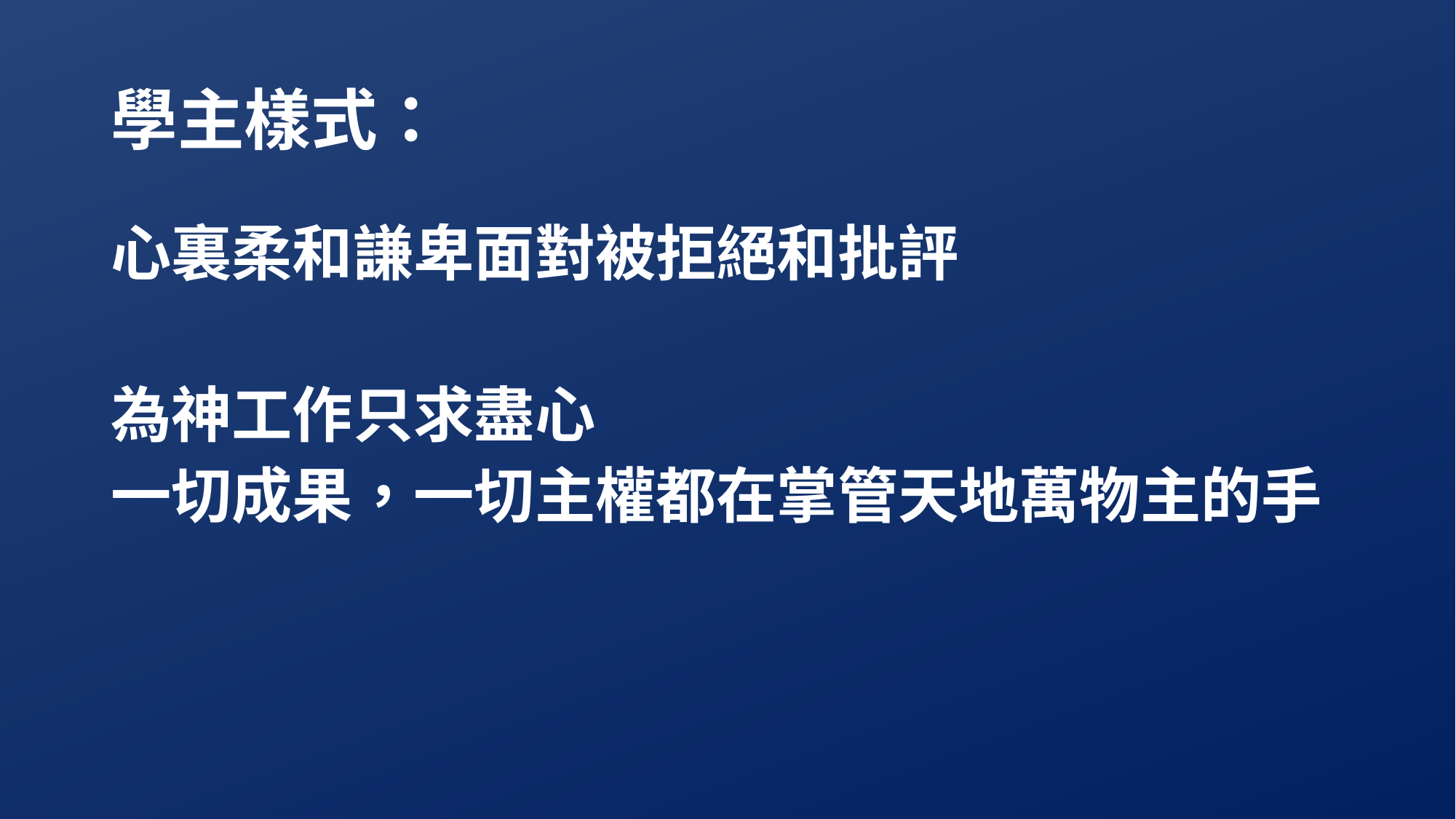

# 學主樣式：
心裏柔和謙卑面對被拒絕和批評

為神工作只求盡心
一切成果，一切主權都在掌管天地萬物主的手